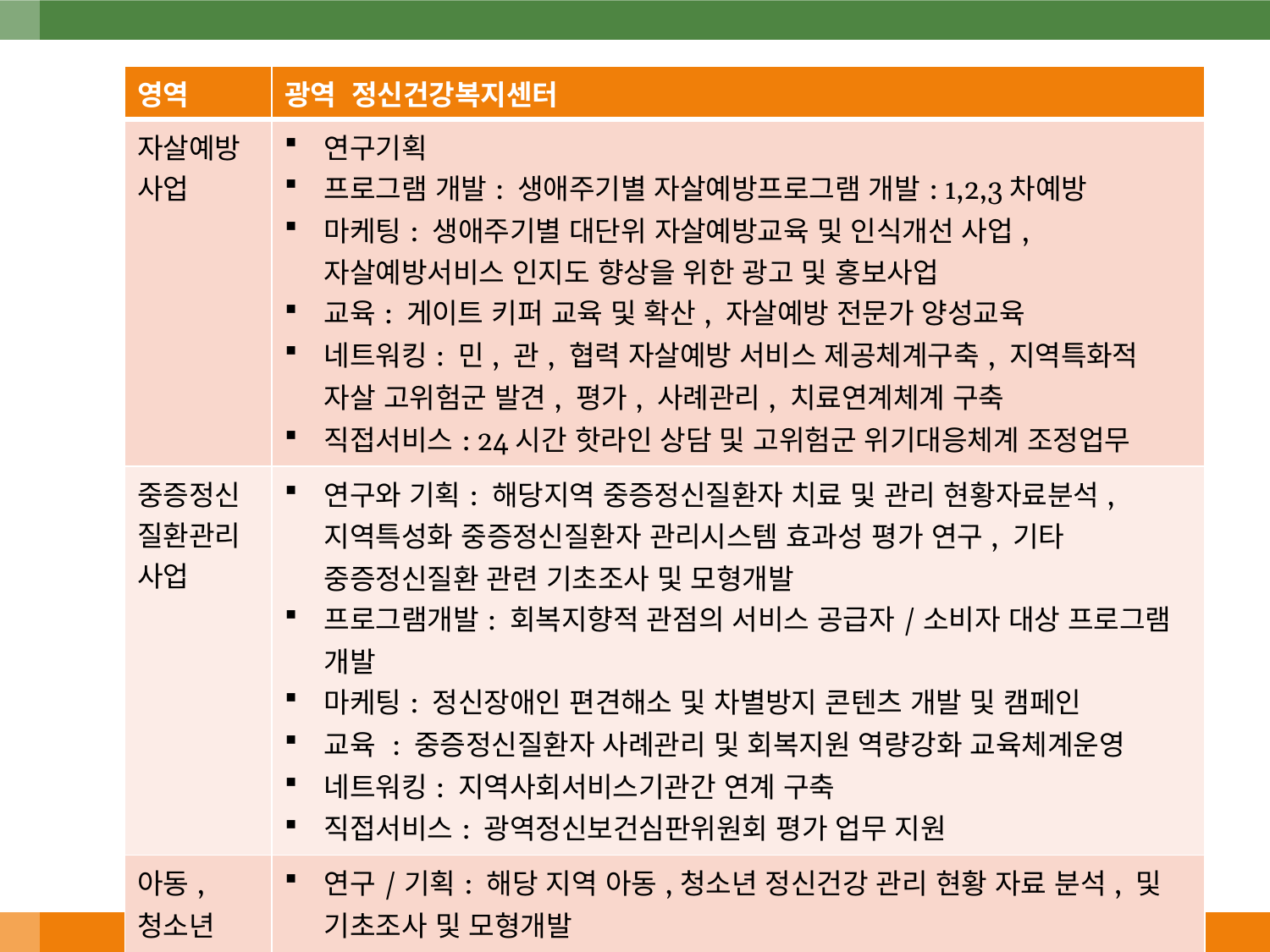

| 영역 | 광역 정신건강복지센터 |
| --- | --- |
| 자살예방사업 | 연구기획 프로그램 개발: 생애주기별 자살예방프로그램 개발: 1,2,3차예방 마케팅: 생애주기별 대단위 자살예방교육 및 인식개선 사업, 자살예방서비스 인지도 향상을 위한 광고 및 홍보사업 교육: 게이트 키퍼 교육 및 확산, 자살예방 전문가 양성교육 네트워킹: 민, 관, 협력 자살예방 서비스 제공체계구축, 지역특화적 자살 고위험군 발견, 평가, 사례관리, 치료연계체계 구축 직접서비스: 24시간 핫라인 상담 및 고위험군 위기대응체계 조정업무 |
| 중증정신질환관리사업 | 연구와 기획: 해당지역 중증정신질환자 치료 및 관리 현황자료분석, 지역특성화 중증정신질환자 관리시스템 효과성 평가 연구, 기타 중증정신질환 관련 기초조사 및 모형개발 프로그램개발: 회복지향적 관점의 서비스 공급자/소비자 대상 프로그램 개발 마케팅: 정신장애인 편견해소 및 차별방지 콘텐츠 개발 및 캠페인 교육 : 중증정신질환자 사례관리 및 회복지원 역량강화 교육체계운영 네트워킹: 지역사회서비스기관간 연계 구축 직접서비스: 광역정신보건심판위원회 평가 업무 지원 |
| 아동, 청소년 정신건강증진사업 | 연구/기획: 해당 지역 아동,청소년 정신건강 관리 현황 자료 분석, 및 기초조사 및 모형개발 프로그램개발 마케팅: 아동, 청소년 정신건강인식 개선을 위한 지역사회 홍보 교육: 실무자 역량강화 교육체계구축, 광역-지역 협력 교사, 학생, 학부모 대상 교육체계 구축 및 운영 네트워킹:지역특화적 상황에 따른 네트워크 개발 |